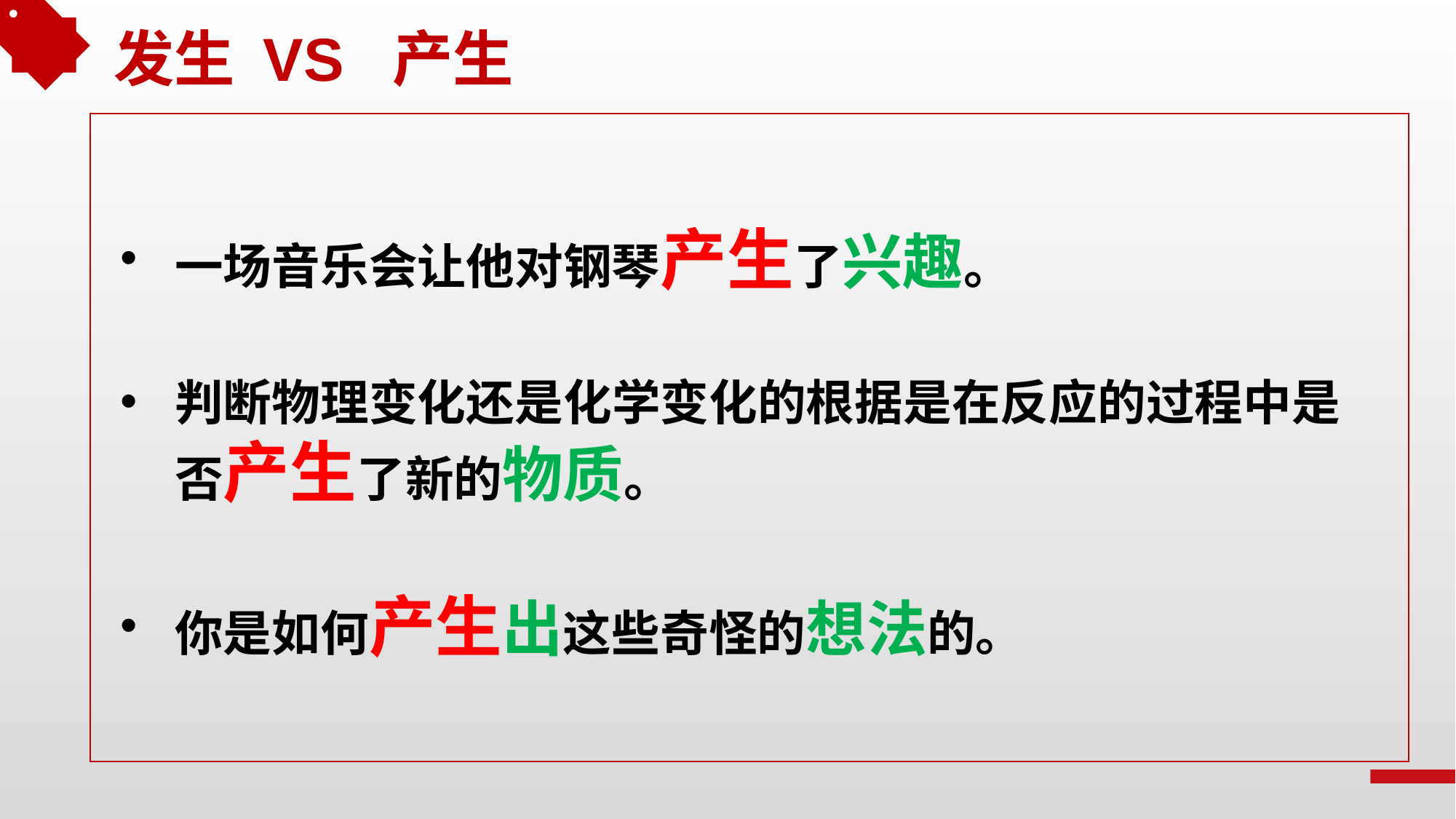

发生 VS  产生

一场音乐会让他对钢琴产生了兴趣。
判断物理变化还是化学变化的根据是在反应的过程中是否产生了新的物质。
你是如何产生出这些奇怪的想法的。